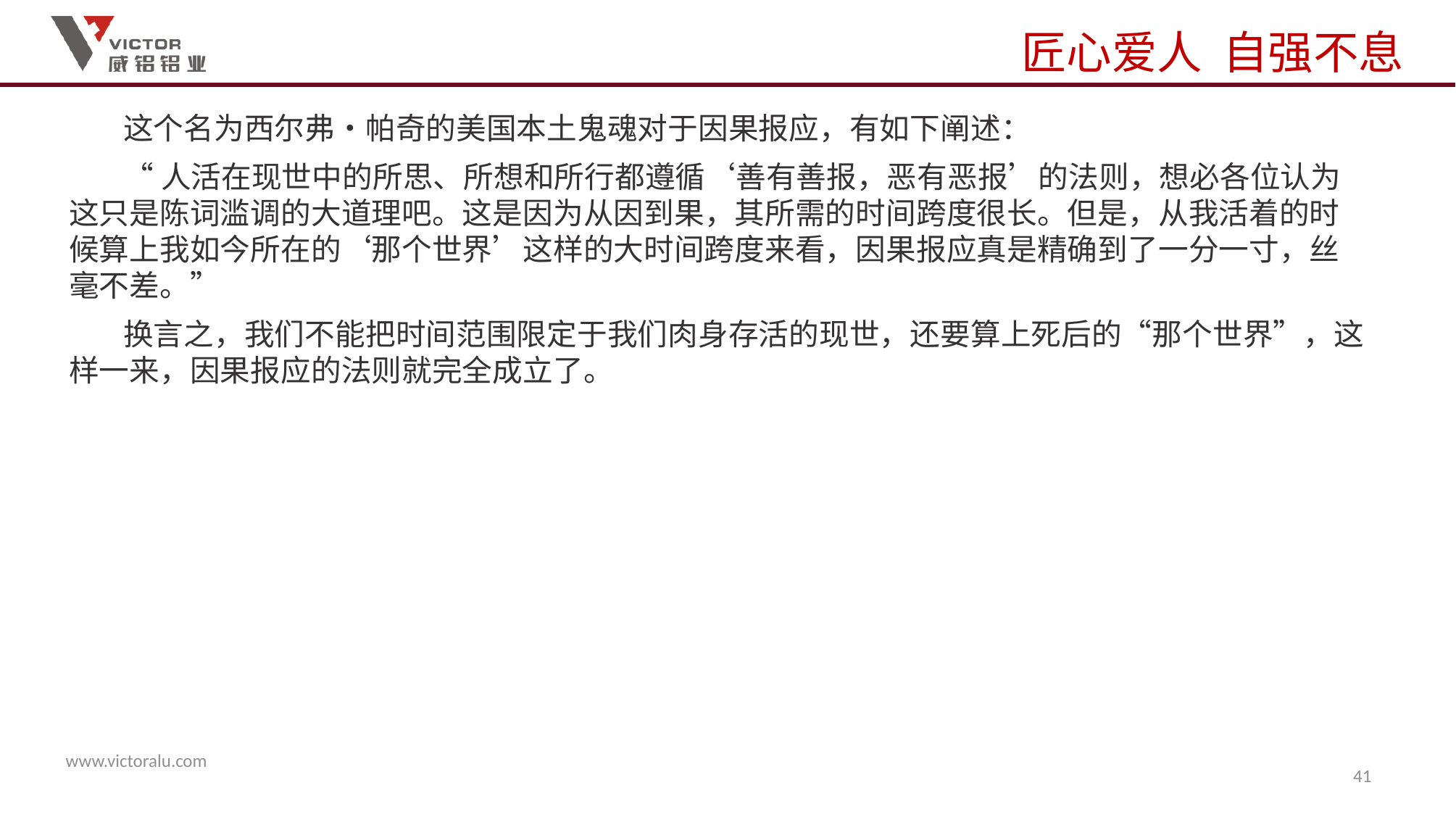

这个名为西尔弗・帕奇的美国本土鬼魂对于因果报应，有如下阐述：
“人活在现世中的所思、所想和所行都遵循‘善有善报，恶有恶报’的法则，想必各位认为这只是陈词滥调的大道理吧。这是因为从因到果，其所需的时间跨度很长。但是，从我活着的时候算上我如今所在的‘那个世界’这样的大时间跨度来看，因果报应真是精确到了一分一寸，丝毫不差。”
换言之，我们不能把时间范围限定于我们肉身存活的现世，还要算上死后的“那个世界”，这样一来，因果报应的法则就完全成立了。

41